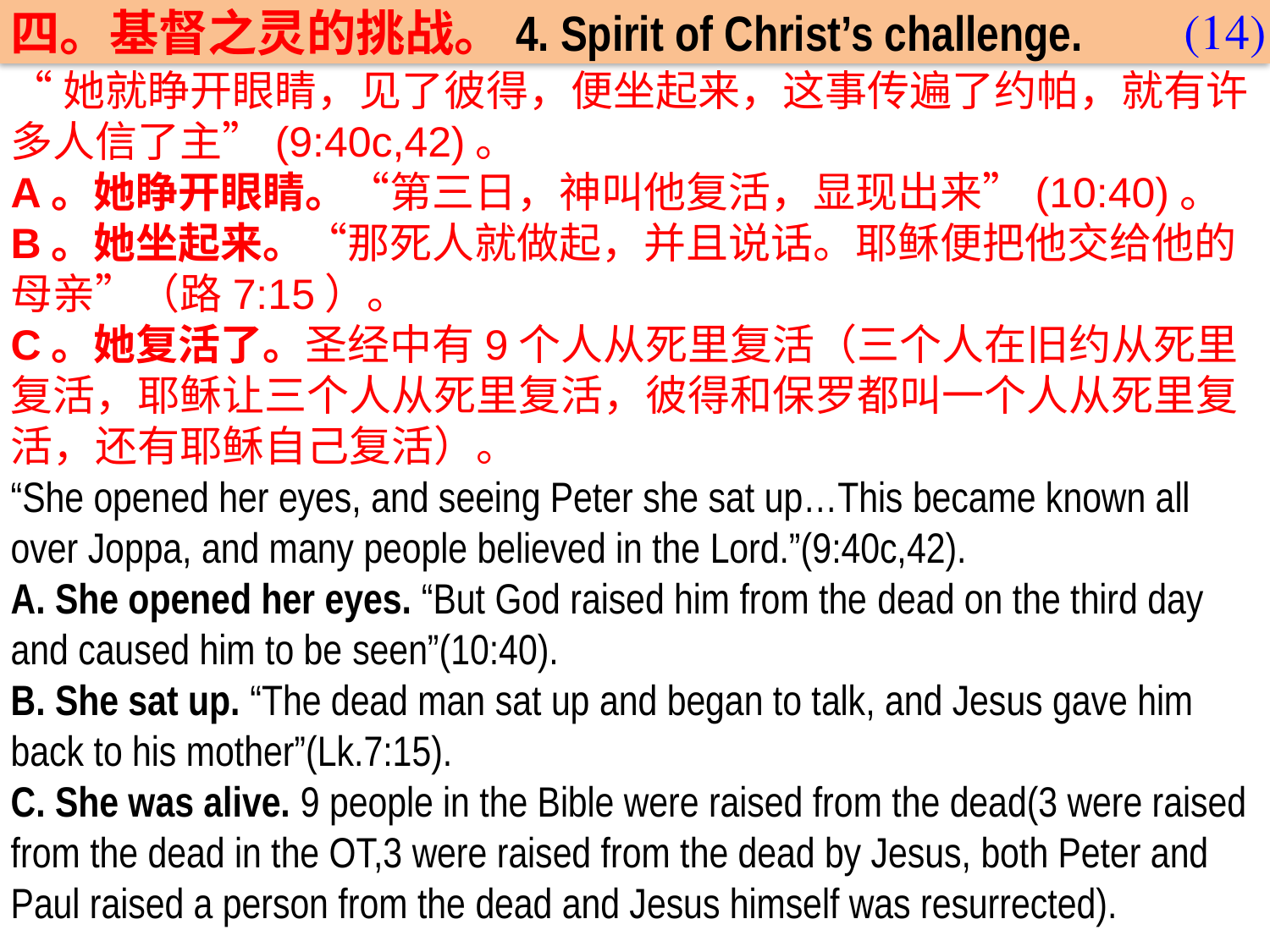

(14)
四。基督之灵的挑战。4. Spirit of Christ’s challenge.

“她就睁开眼睛，见了彼得，便坐起来，这事传遍了约帕，就有许多人信了主”(9:40c,42)。
A。她睁开眼睛。“第三日，神叫他复活，显现出来”(10:40)。
B。她坐起来。“那死人就做起，并且说话。耶稣便把他交给他的母亲”（路7:15）。
C。她复活了。圣经中有9个人从死里复活（三个人在旧约从死里复活，耶稣让三个人从死里复活，彼得和保罗都叫一个人从死里复活，还有耶稣自己复活）。
“She opened her eyes, and seeing Peter she sat up…This became known all over Joppa, and many people believed in the Lord.”(9:40c,42).
A. She opened her eyes. “But God raised him from the dead on the third day and caused him to be seen”(10:40).
B. She sat up. “The dead man sat up and began to talk, and Jesus gave him back to his mother”(Lk.7:15).
C. She was alive. 9 people in the Bible were raised from the dead(3 were raised from the dead in the OT,3 were raised from the dead by Jesus, both Peter and Paul raised a person from the dead and Jesus himself was resurrected).